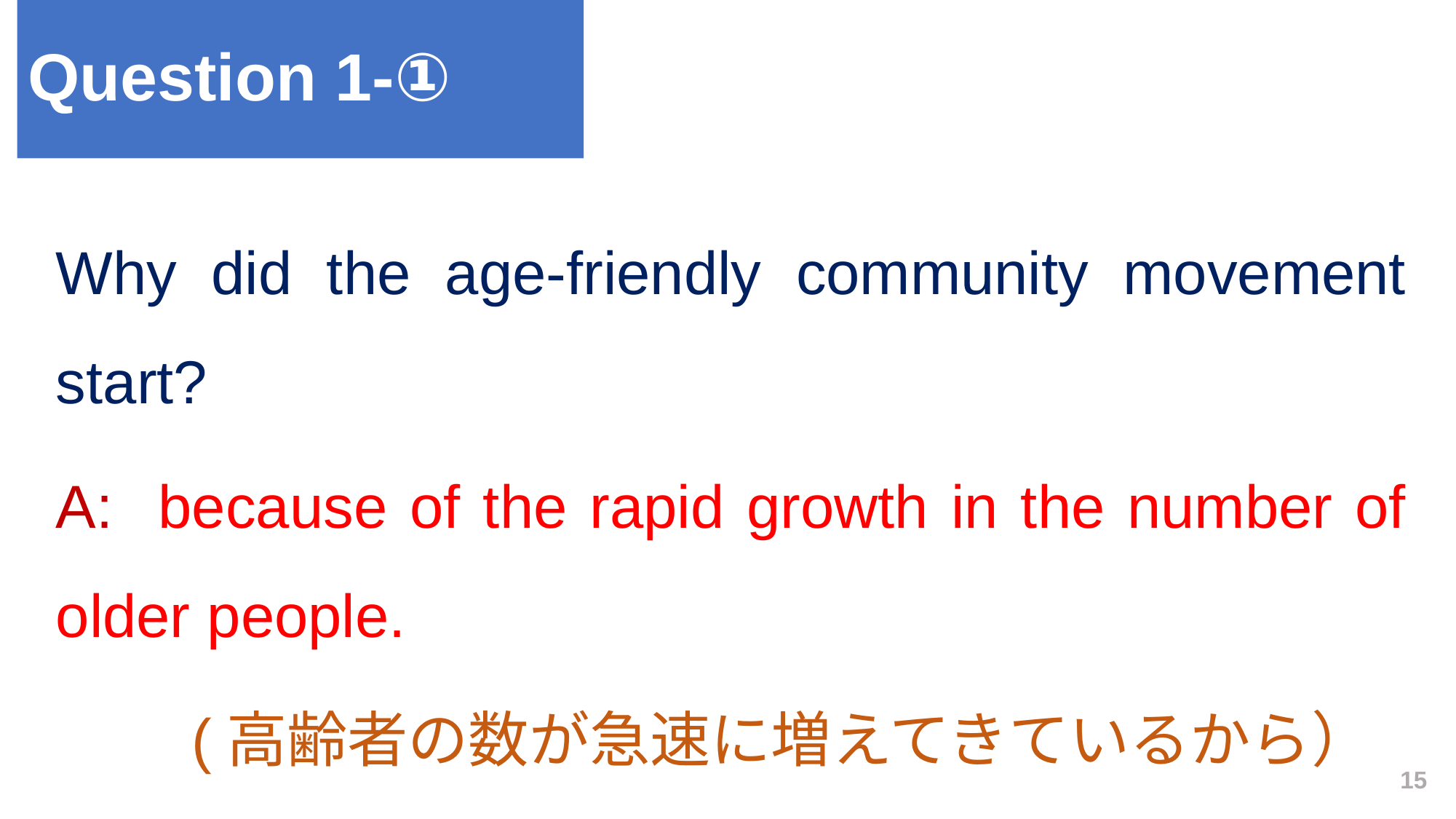

Question 1-①
Why did the age-friendly community movement start?
A:  because of the rapid growth in the number of older people.
　　(高齢者の数が急速に増えてきているから）